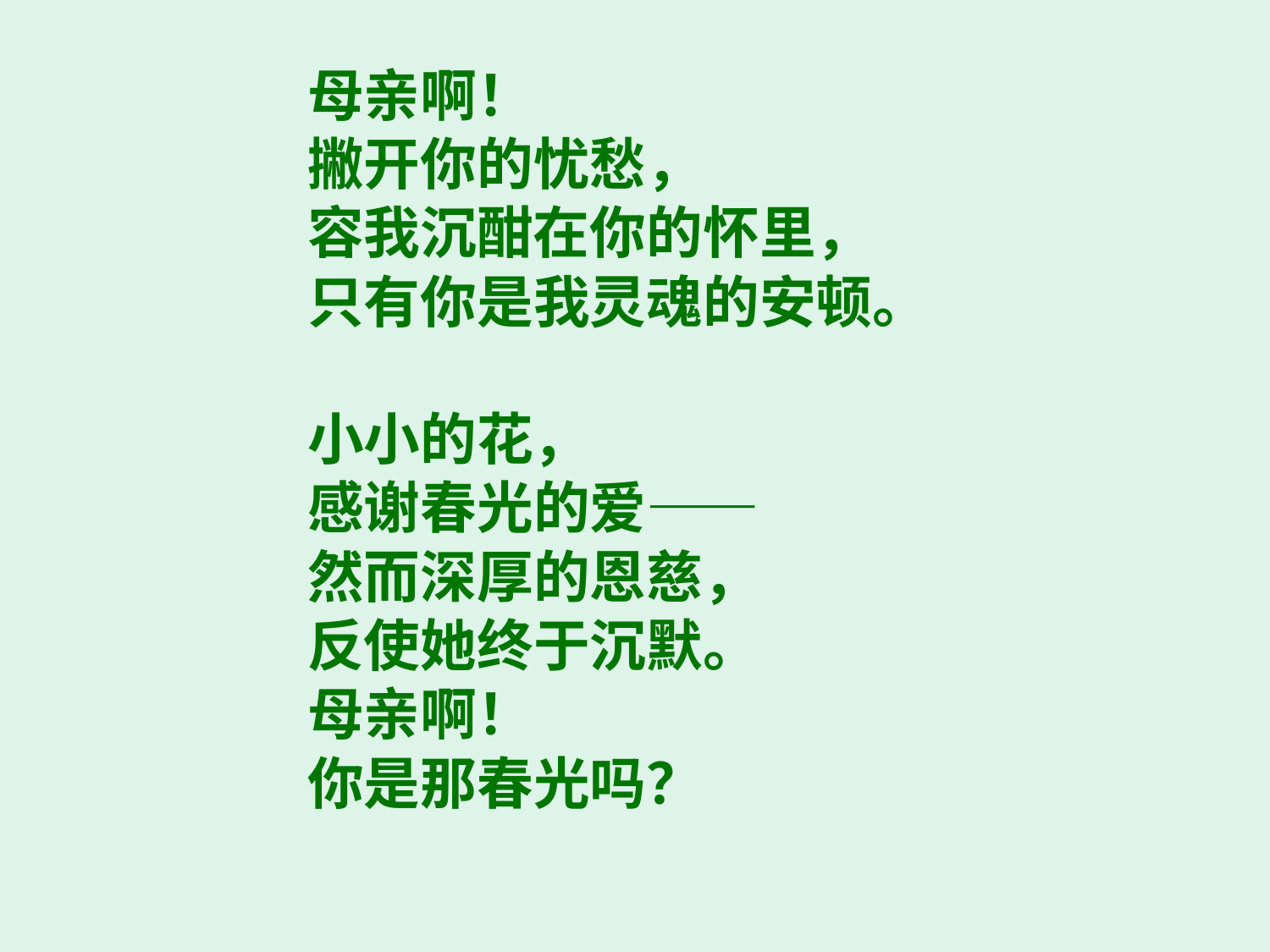

母亲啊！
撇开你的忧愁，
容我沉酣在你的怀里，
只有你是我灵魂的安顿。

小小的花，
感谢春光的爱——
然而深厚的恩慈，
反使她终于沉默。
母亲啊！
你是那春光吗？